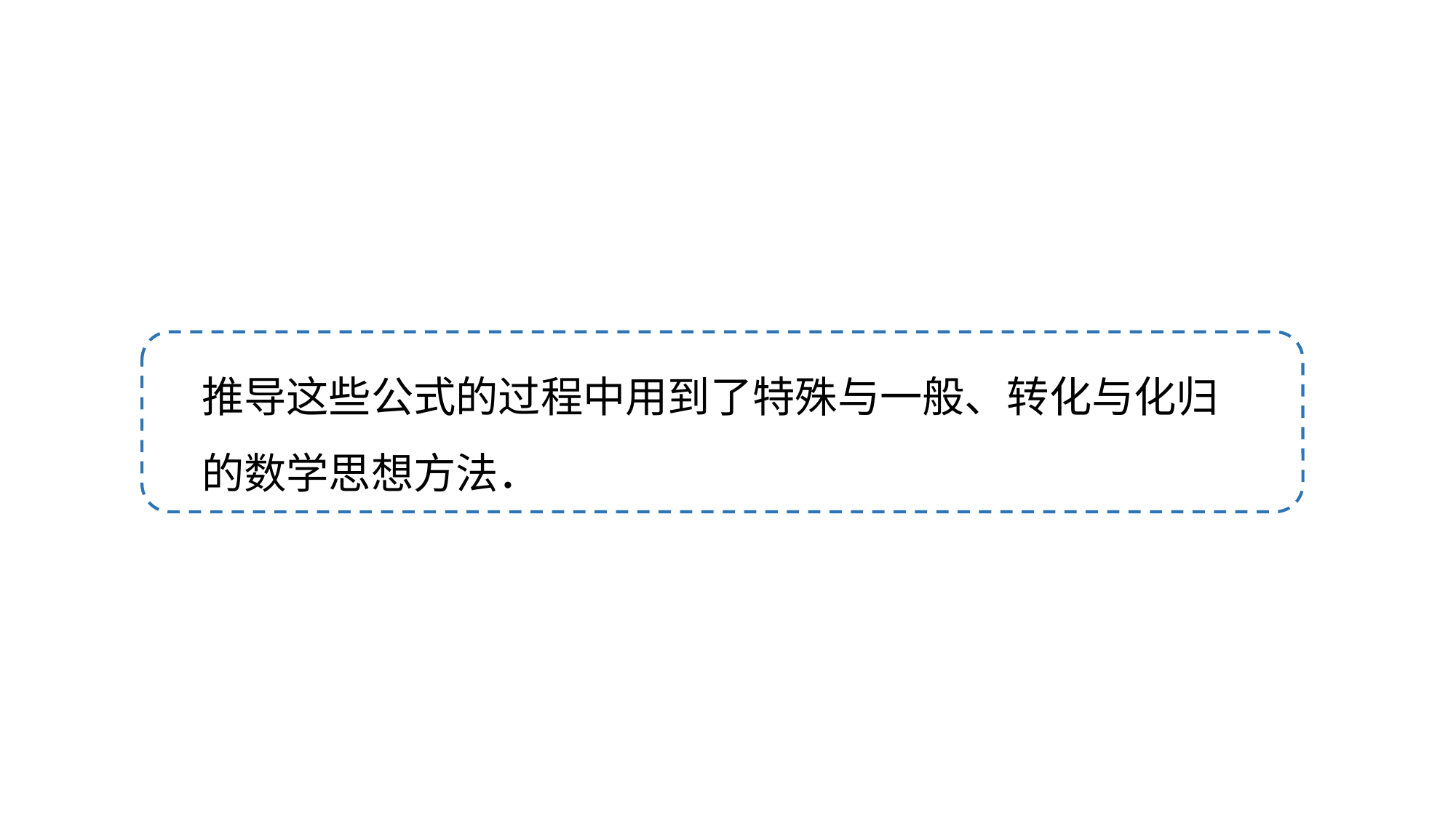

# 归纳小结

推导这些公式的过程中用到了特殊与一般、转化与化归的数学思想方法．